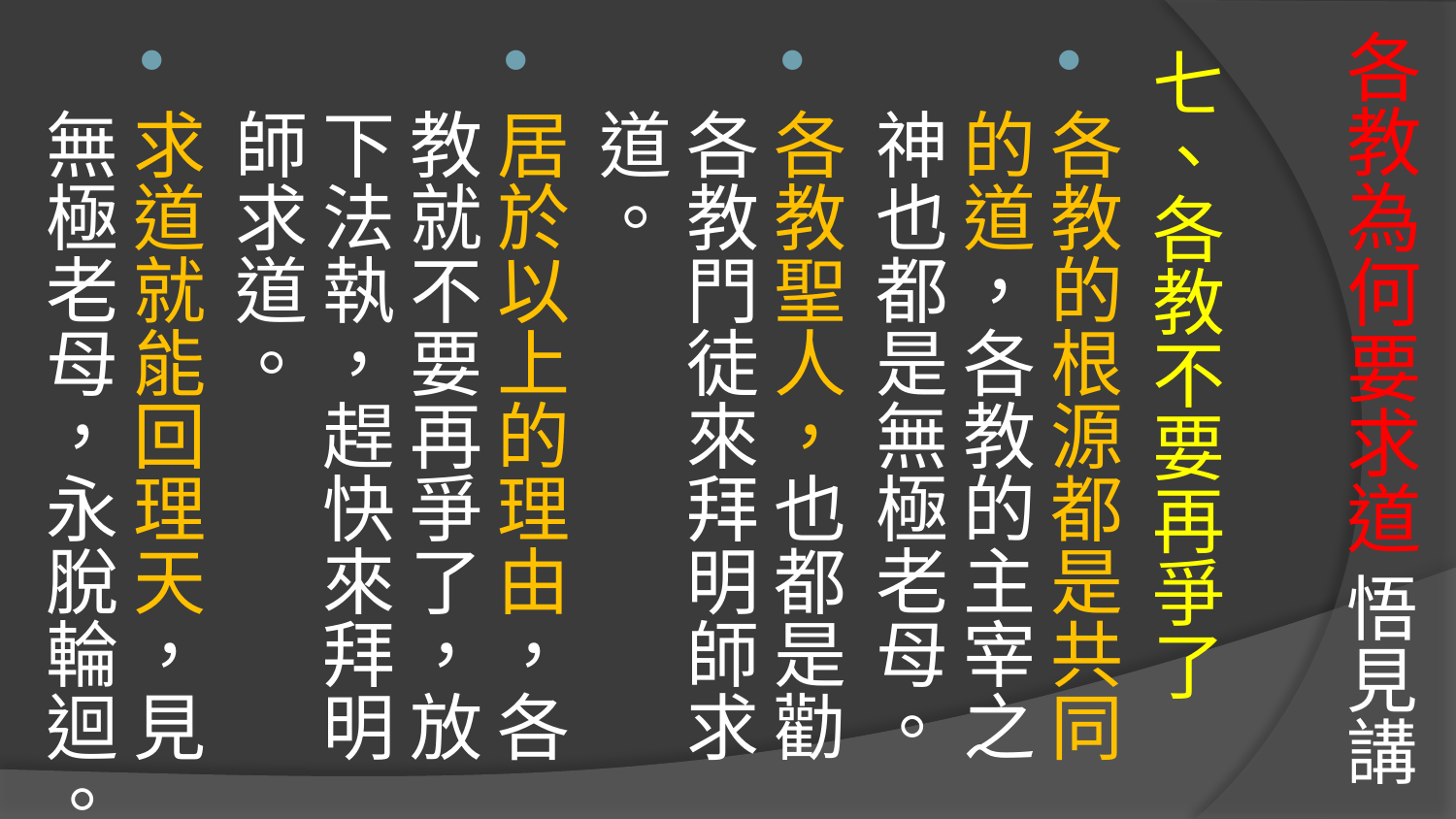

# 各教為何要求道 悟見講
七、各教不要再爭了
各教的根源都是共同的道，各教的主宰之神也都是無極老母。
各教聖人，也都是勸各教門徒來拜明師求道。
居於以上的理由，各教就不要再爭了，放下法執，趕快來拜明師求道。
求道就能回理天，見無極老母，永脫輪迴。